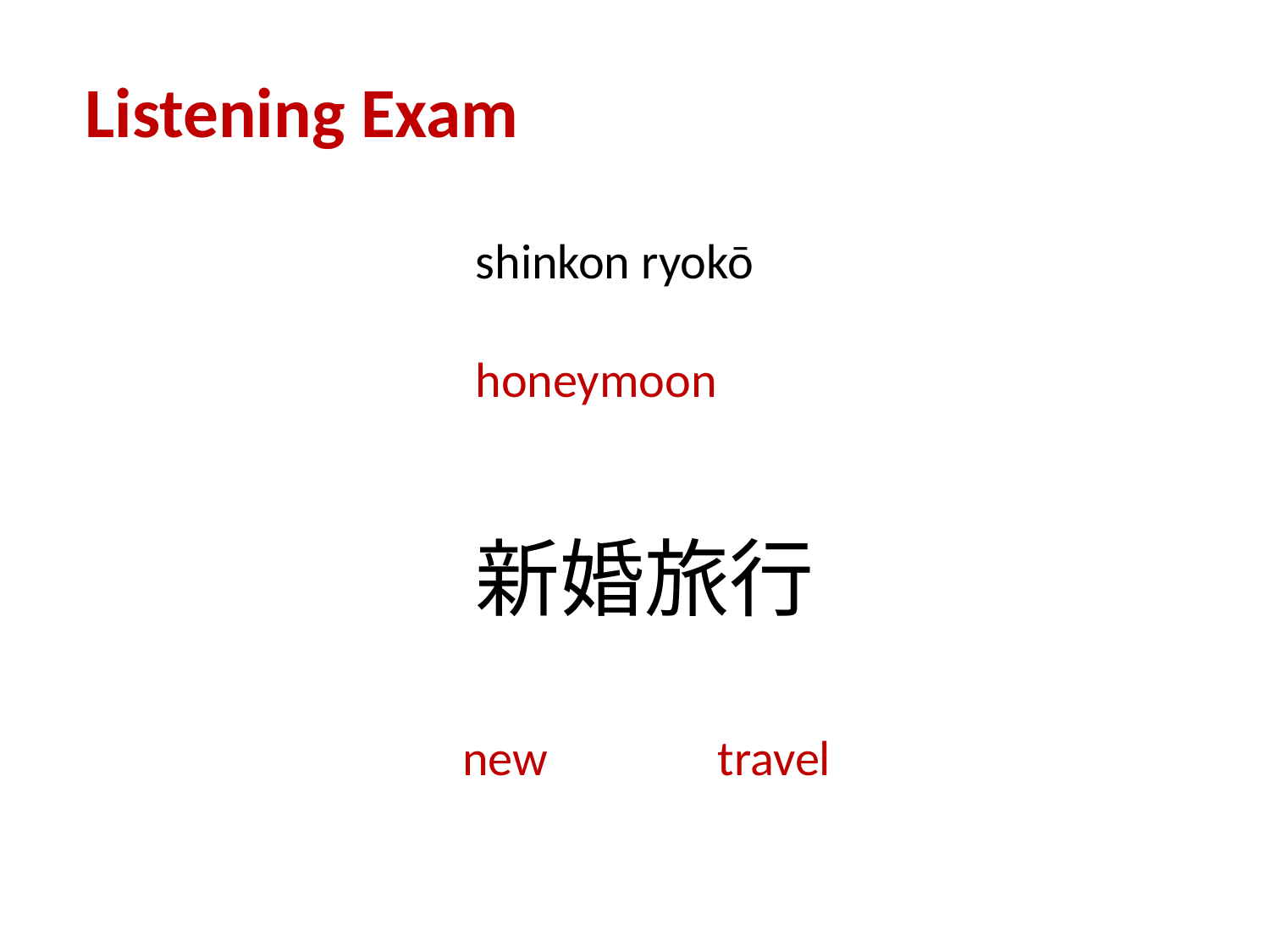

Listening Exam
shinkon ryokō

honeymoon

新婚旅行
new
travel